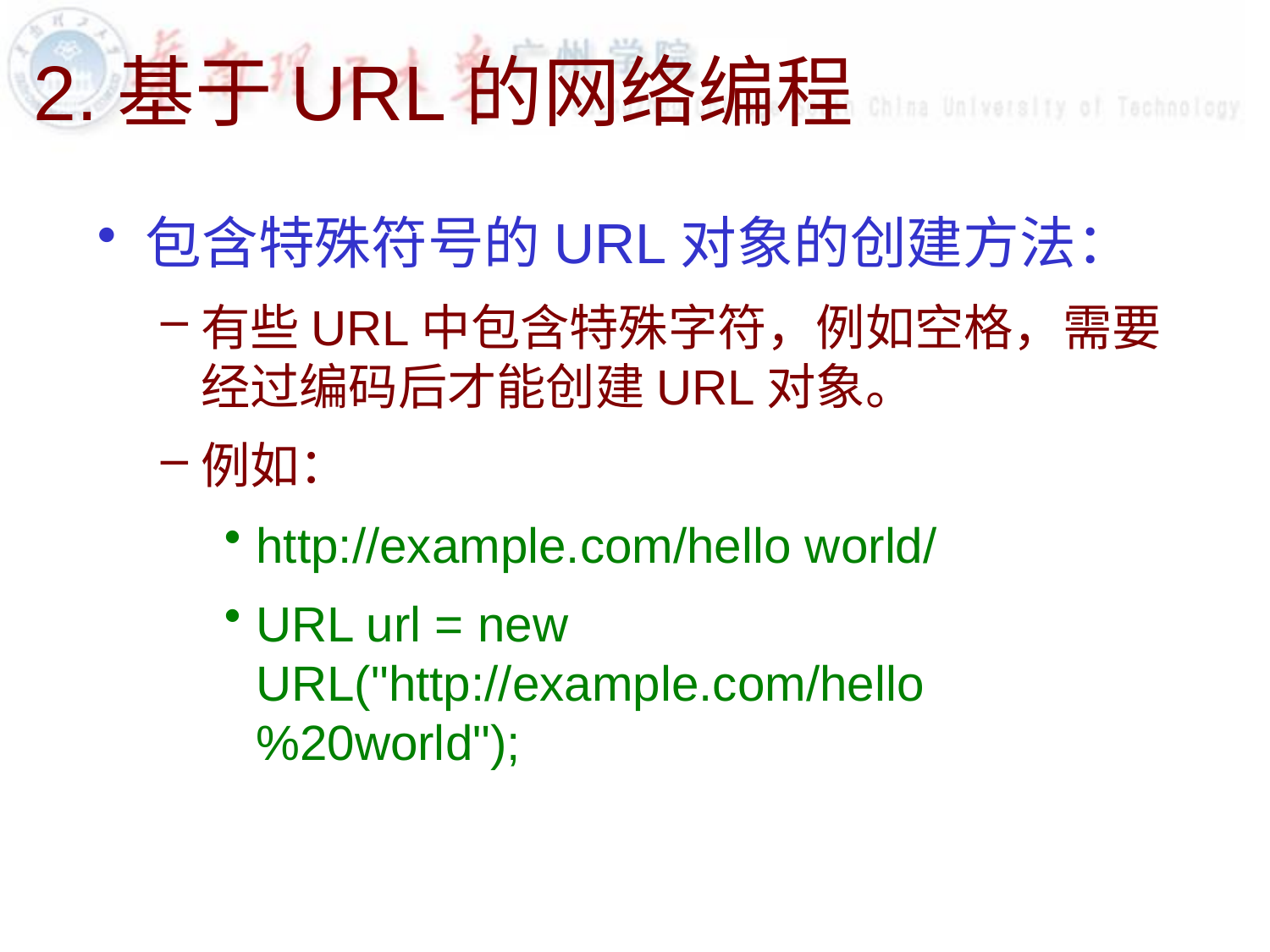

# 2.基于URL的网络编程
包含特殊符号的URL对象的创建方法：
有些URL中包含特殊字符，例如空格，需要经过编码后才能创建URL对象。
例如：
http://example.com/hello world/
URL url = new URL("http://example.com/hello%20world");